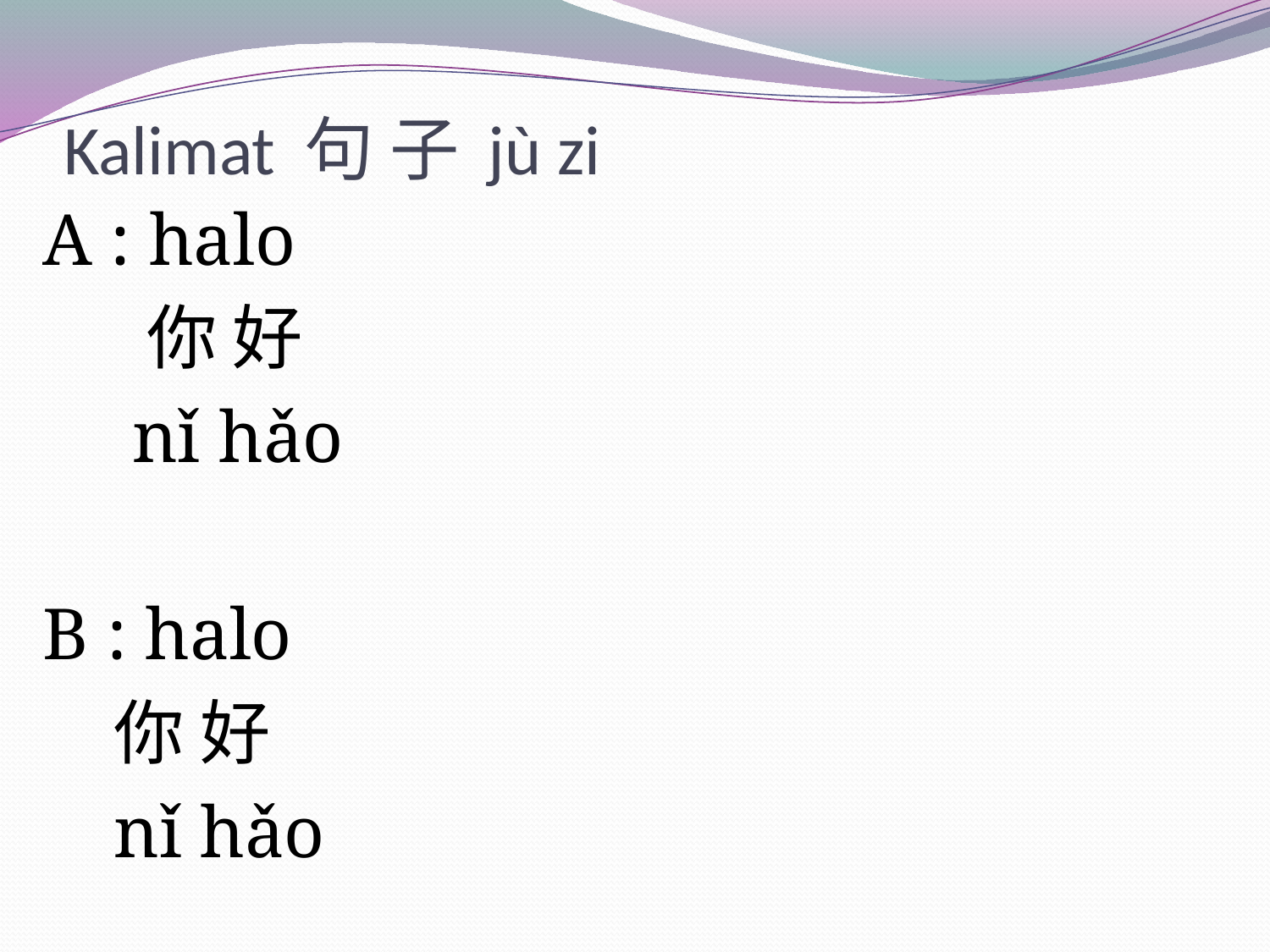

# Kalimat 句 子 jù zi
A : halo
	 你 好
	 nǐ hǎo

B : halo
	你 好
	nǐ hǎo